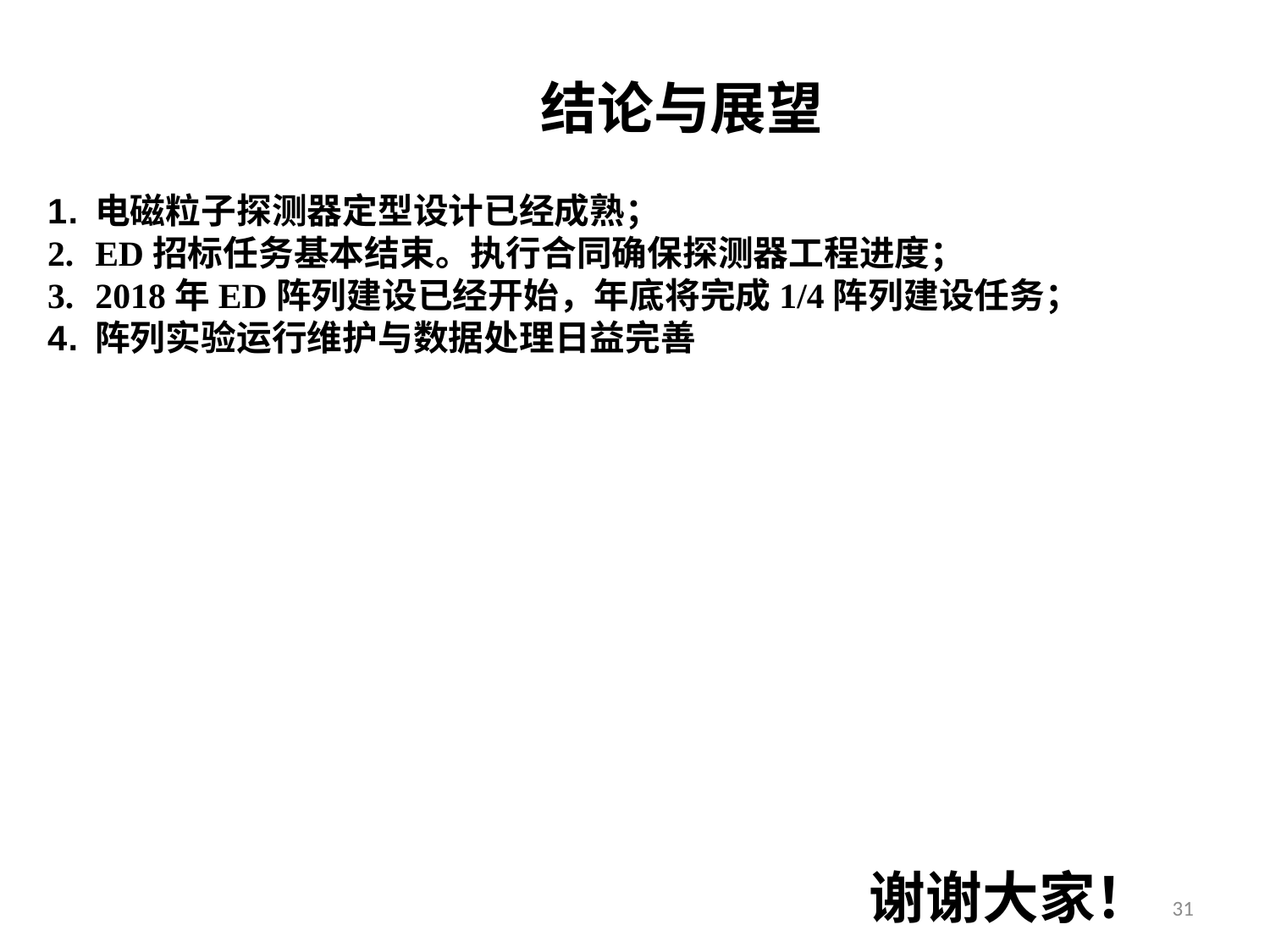

结论与展望
电磁粒子探测器定型设计已经成熟；
ED招标任务基本结束。执行合同确保探测器工程进度；
2018年ED阵列建设已经开始，年底将完成1/4阵列建设任务；
阵列实验运行维护与数据处理日益完善
谢谢大家！
31